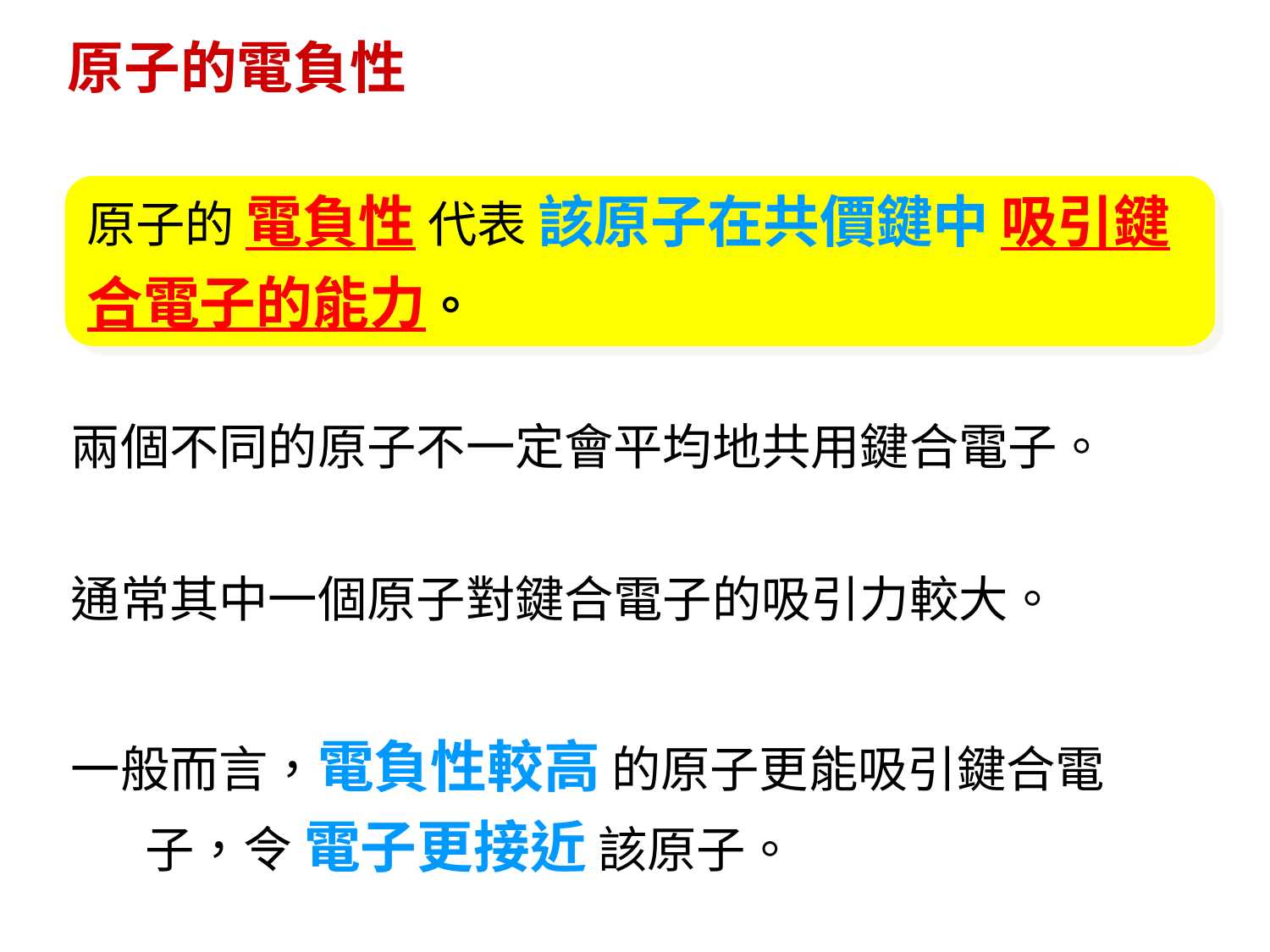

原子的電負性
原子的 電負性 代表 該原子在共價鍵中 吸引鍵合電子的能力。

兩個不同的原子不一定會平均地共用鍵合電子。
通常其中一個原子對鍵合電子的吸引力較大。
一般而言，電負性較高 的原子更能吸引鍵合電子，令 電子更接近 該原子。